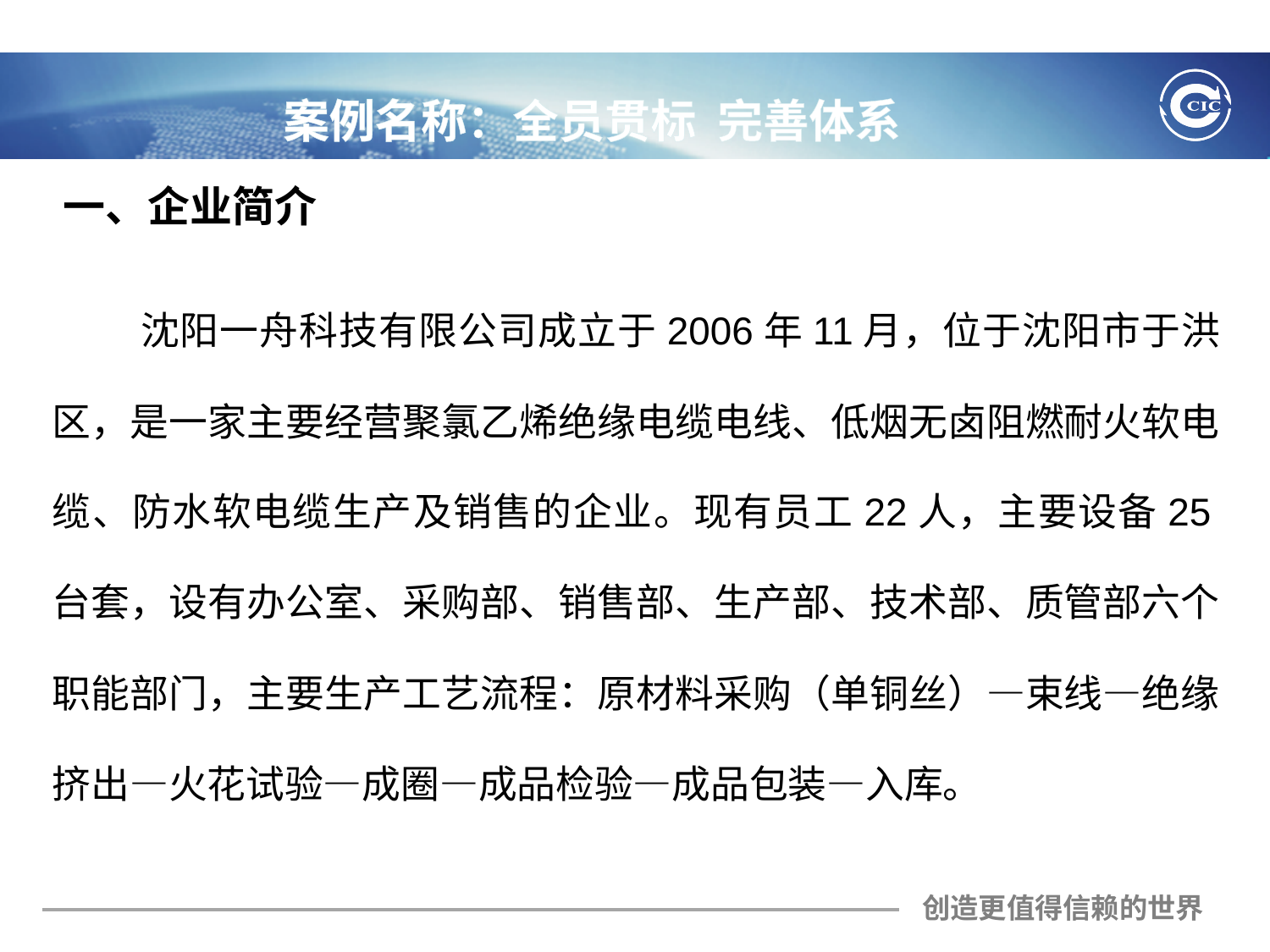

案例名称：全员贯标  完善体系
一、企业简介
        沈阳一舟科技有限公司成立于2006年11月，位于沈阳市于洪区，是一家主要经营聚氯乙烯绝缘电缆电线、低烟无卤阻燃耐火软电缆、防水软电缆生产及销售的企业。现有员工22人，主要设备25台套，设有办公室、采购部、销售部、生产部、技术部、质管部六个职能部门，主要生产工艺流程：原材料采购（单铜丝）—束线—绝缘挤出—火花试验—成圈—成品检验—成品包装—入库。